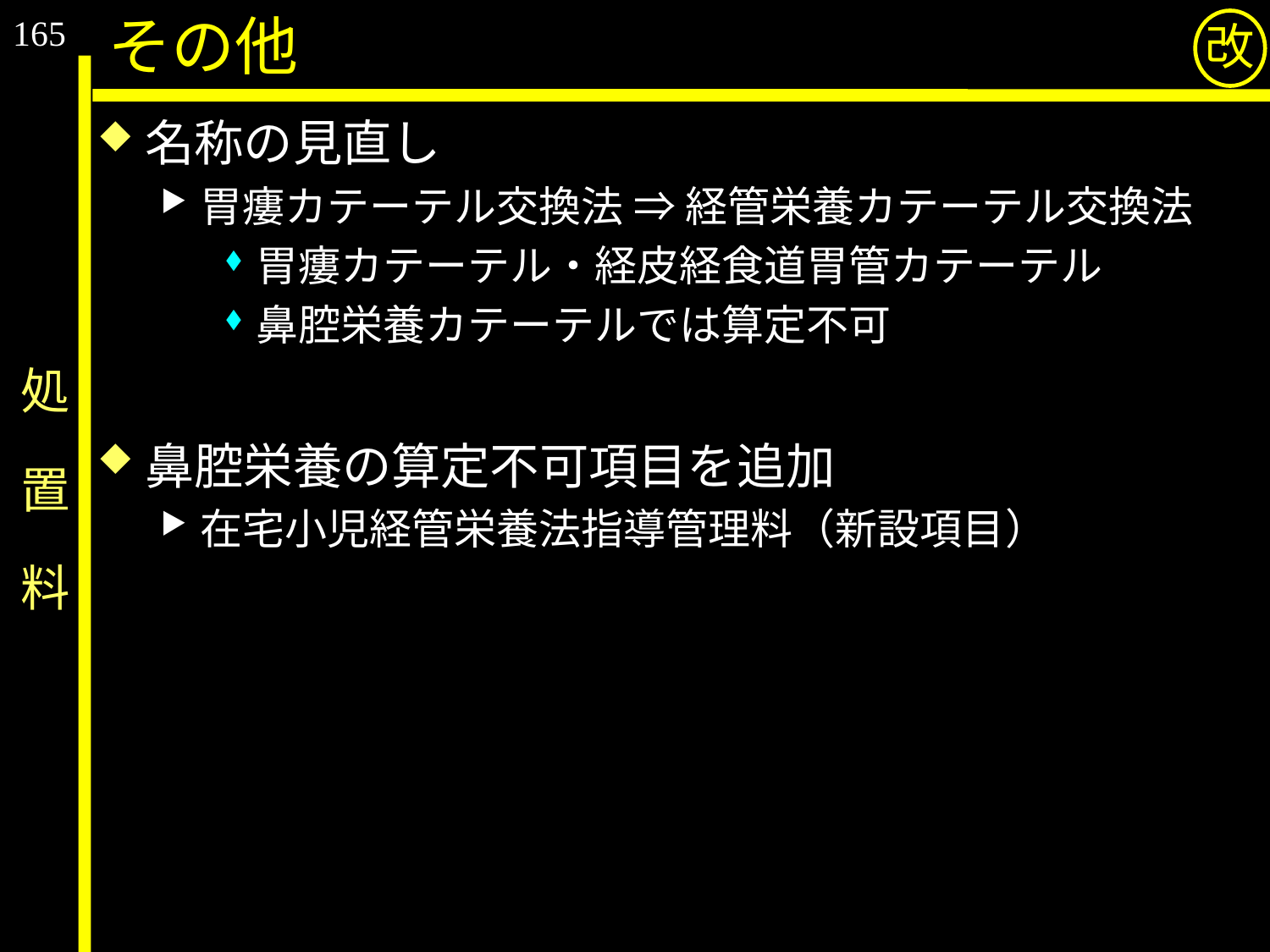

165
その他
改

名称の見直し
胃瘻カテーテル交換法 ⇒ 経管栄養カテーテル交換法
胃瘻カテーテル・経皮経食道胃管カテーテル
鼻腔栄養カテーテルでは算定不可

鼻腔栄養の算定不可項目を追加
在宅小児経管栄養法指導管理料（新設項目）
# 処　置　料